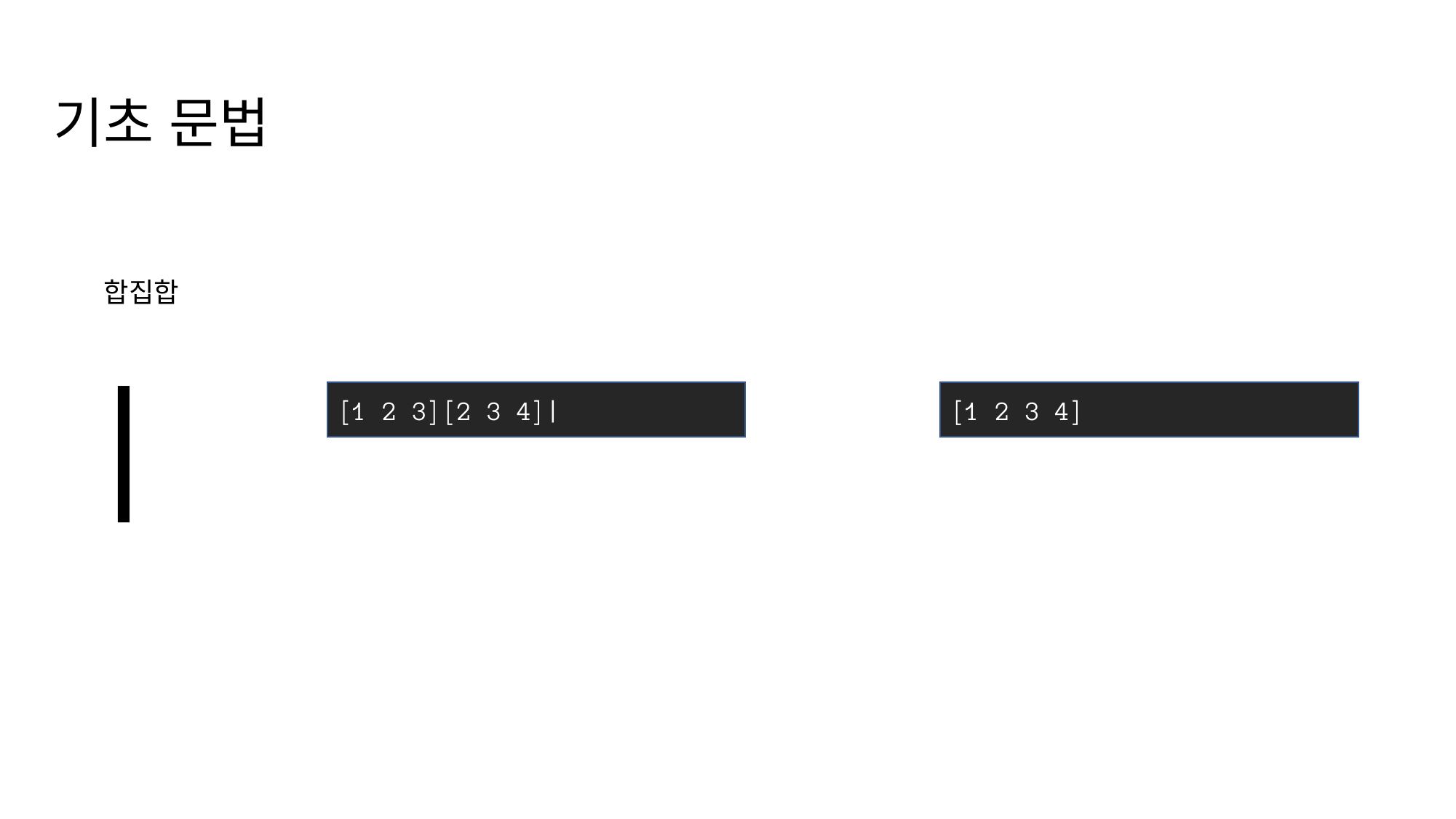

기초 문법
|
합집합
[1 2 3][2 3 4]|
[1 2 3 4]